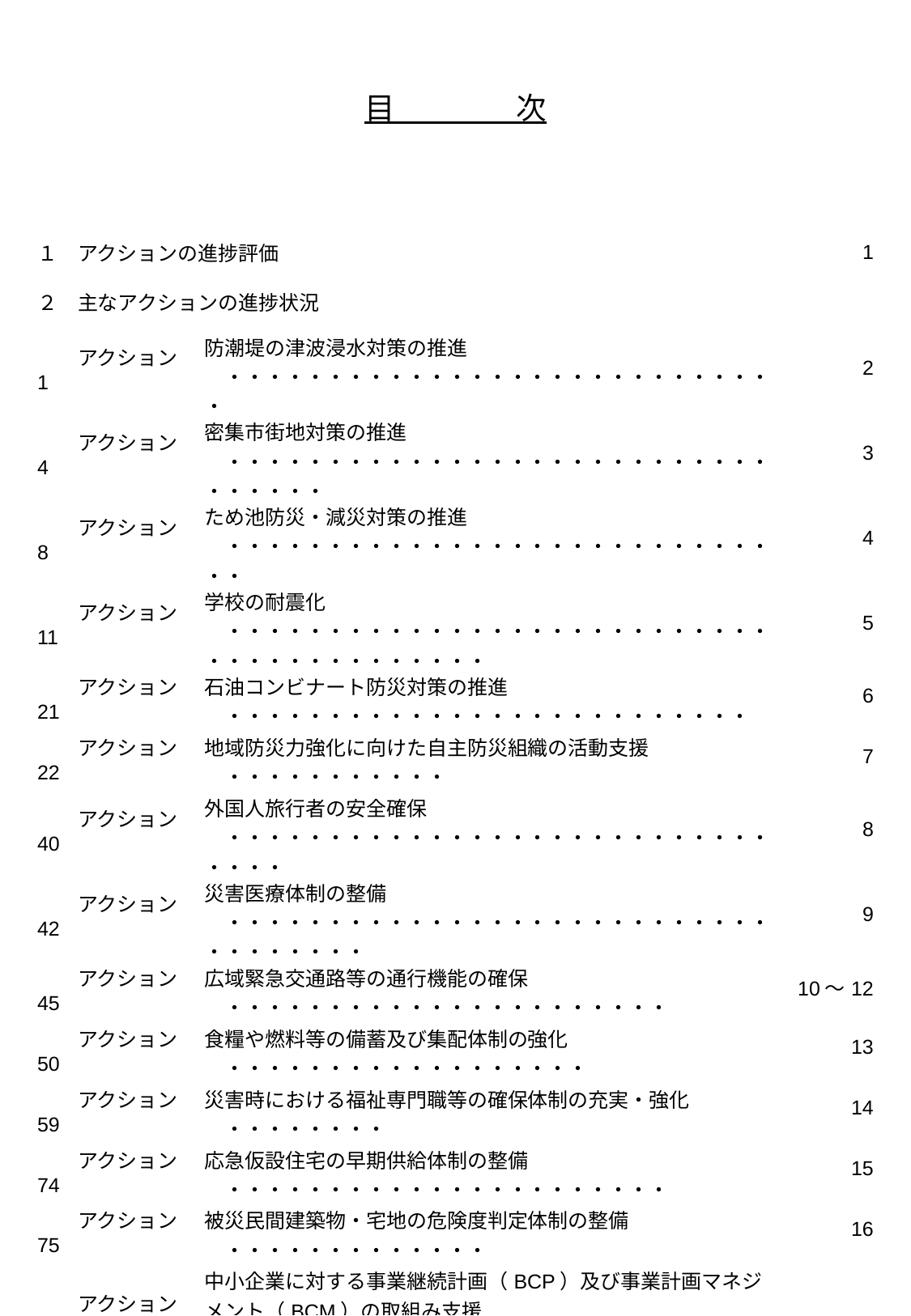

目　　　　次
| １　アクションの進捗評価 |  | 1 |
| --- | --- | --- |
| ２　主なアクションの進捗状況 |  |  |
| アクション1 | 防潮堤の津波浸水対策の推進　　・・・・・・・・・・・・・・・・・・・・・・・・・・・・ | 2 |
| アクション4 | 密集市街地対策の推進　　・・・・・・・・・・・・・・・・・・・・・・・・・・・・・・・・・ | 3 |
| アクション8 | ため池防災・減災対策の推進　　・・・・・・・・・・・・・・・・・・・・・・・・・・・・・ | 4 |
| アクション11 | 学校の耐震化　　・・・・・・・・・・・・・・・・・・・・・・・・・・・・・・・・・・・・・・・・・ | 5 |
| アクション21 | 石油コンビナート防災対策の推進　　・・・・・・・・・・・・・・・・・・・・・・・・・・ | 6 |
| アクション22 | 地域防災力強化に向けた自主防災組織の活動支援　　・・・・・・・・・・・ | 7 |
| アクション40 | 外国人旅行者の安全確保　　・・・・・・・・・・・・・・・・・・・・・・・・・・・・・・・ | 8 |
| アクション42 | 災害医療体制の整備　　・・・・・・・・・・・・・・・・・・・・・・・・・・・・・・・・・・・ | 9 |
| アクション45 | 広域緊急交通路等の通行機能の確保　　・・・・・・・・・・・・・・・・・・・・・・ | 10～12 |
| アクション50 | 食糧や燃料等の備蓄及び集配体制の強化　　・・・・・・・・・・・・・・・・・・ | 13 |
| アクション59 | 災害時における福祉専門職等の確保体制の充実・強化　　・・・・・・・・ | 14 |
| アクション74 | 応急仮設住宅の早期供給体制の整備　　・・・・・・・・・・・・・・・・・・・・・・ | 15 |
| アクション75 | 被災民間建築物・宅地の危険度判定体制の整備　　・・・・・・・・・・・・・ | 16 |
| アクション76 | 中小企業に対する事業継続計画（BCP）及び事業計画マネジメント（BCM）の取組み支援　　・・・・・・・・・・・・・・・・・・・・・・・・・・・・・・・・・ | 17 |